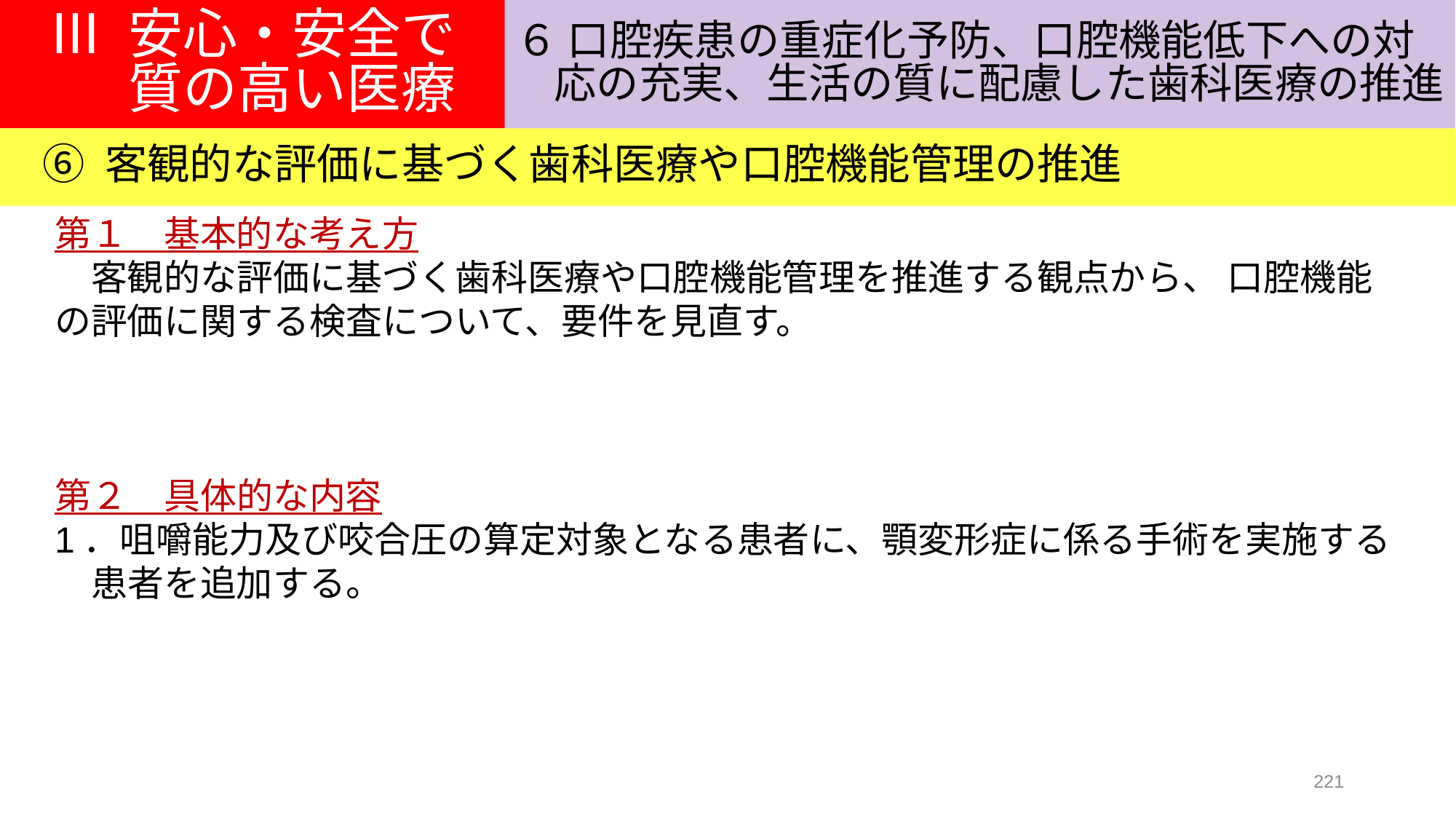

Ⅲ 安心・安全で
質の高い医療
６ 口腔疾患の重症化予防、口腔機能低下への対
応の充実、生活の質に配慮した歯科医療の推進
⑥ 客観的な評価に基づく歯科医療や口腔機能管理の推進
第１　基本的な考え方
　客観的な評価に基づく歯科医療や口腔機能管理を推進する観点から、 口腔機能の評価に関する検査について、要件を見直す。

第２　具体的な内容
1．咀嚼能力及び咬合圧の算定対象となる患者に、顎変形症に係る手術を実施する
　患者を追加する。

221